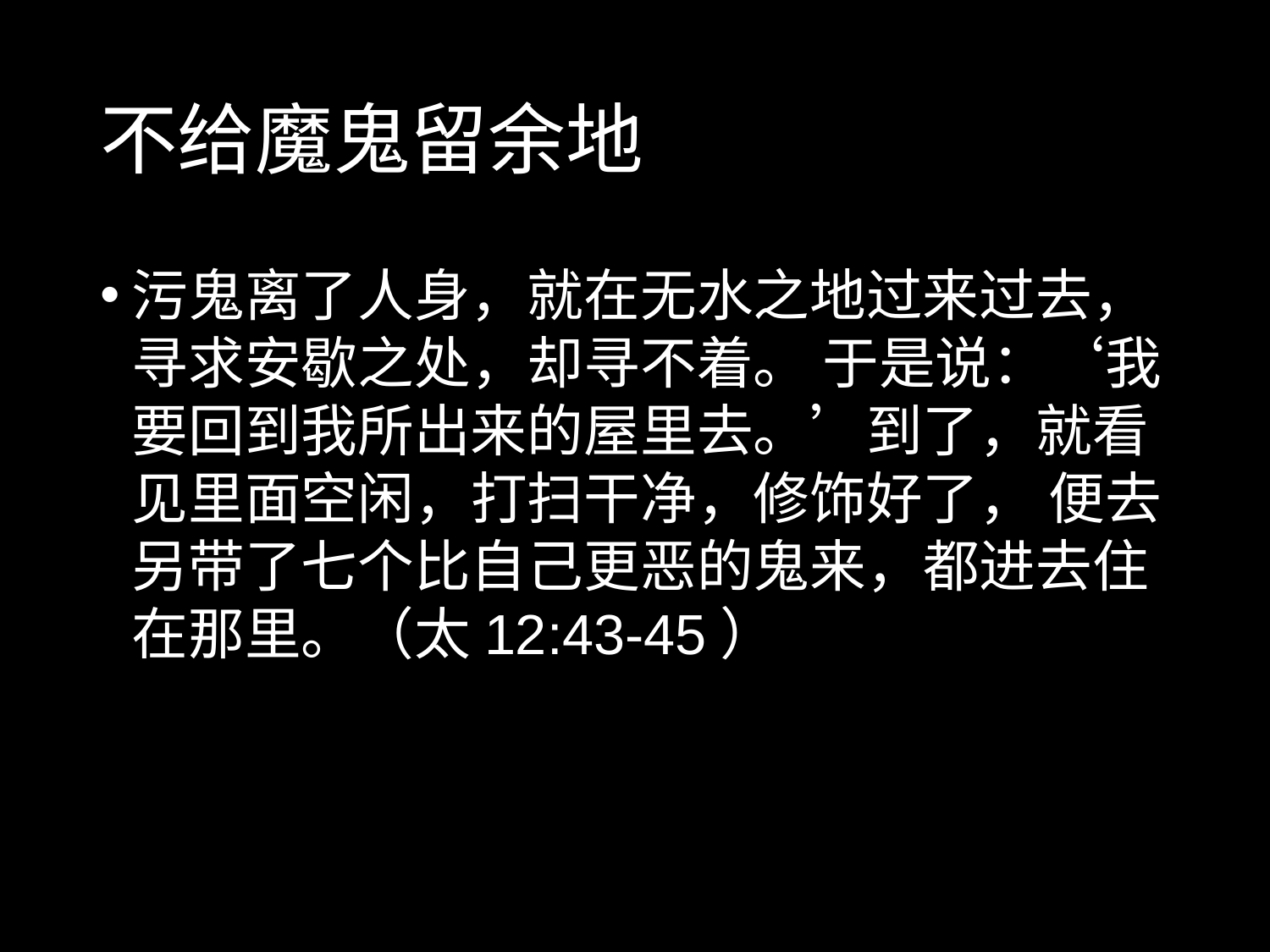

# 不给魔鬼留余地
污鬼离了人身，就在无水之地过来过去，寻求安歇之处，却寻不着。 于是说：‘我要回到我所出来的屋里去。’到了，就看见里面空闲，打扫干净，修饰好了， 便去另带了七个比自己更恶的鬼来，都进去住在那里。（太12:43-45）